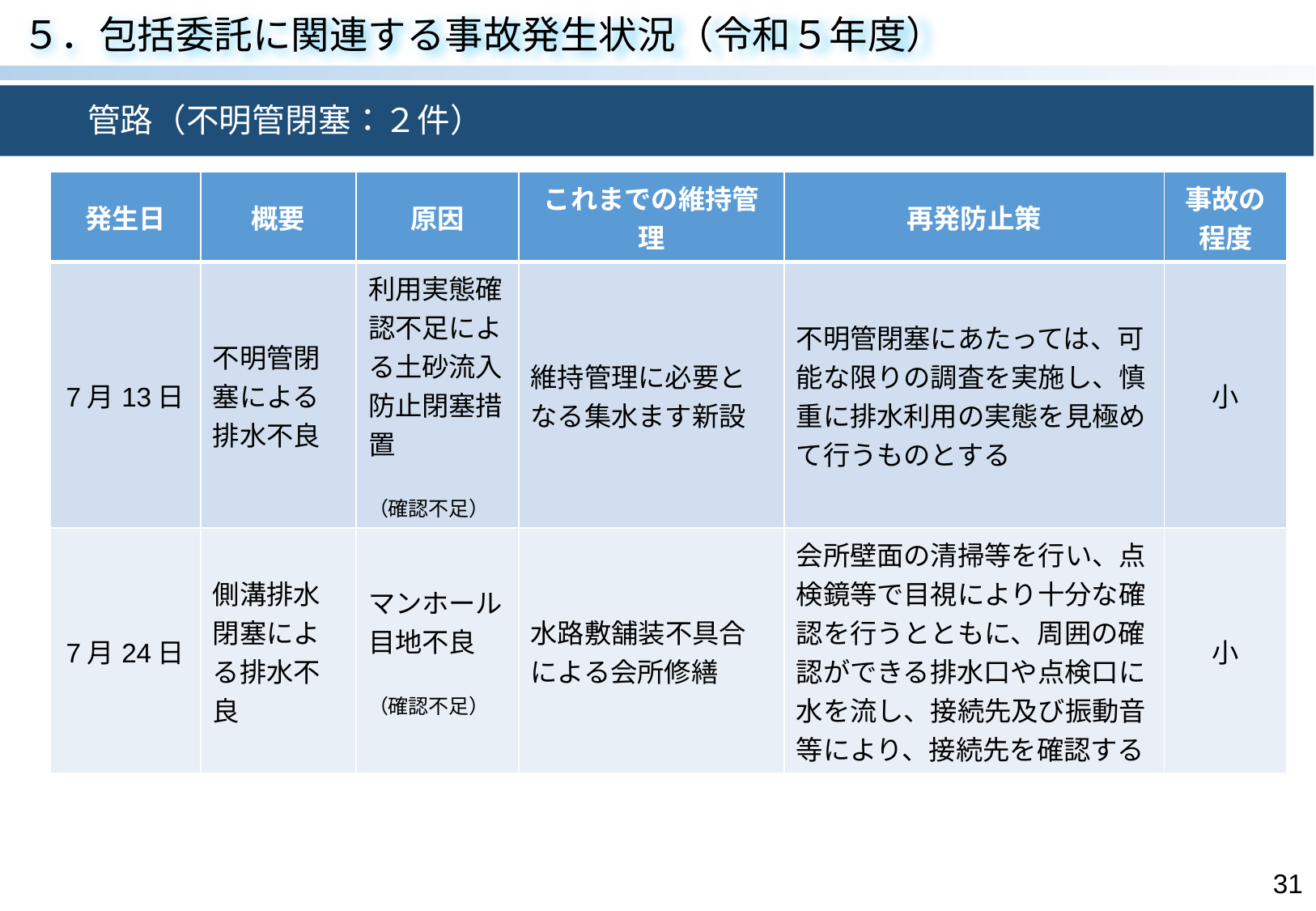

５．包括委託に関連する事故発生状況（令和５年度）
　　管路（不明管閉塞：２件）
| 発生日 | 概要 | 原因 | これまでの維持管理 | 再発防止策 | 事故の程度 |
| --- | --- | --- | --- | --- | --- |
| 7月13日 | 不明管閉塞による排水不良 | 利用実態確認不足による土砂流入防止閉塞措置 （確認不足） | 維持管理に必要となる集水ます新設 | 不明管閉塞にあたっては、可能な限りの調査を実施し、慎重に排水利用の実態を見極めて行うものとする | 小 |
| 7月24日 | 側溝排水閉塞による排水不良 | マンホール目地不良 （確認不足） | 水路敷舗装不具合による会所修繕 | 会所壁面の清掃等を行い、点検鏡等で目視により十分な確認を行うとともに、周囲の確認ができる排水口や点検口に水を流し、接続先及び振動音等により、接続先を確認する | 小 |
31